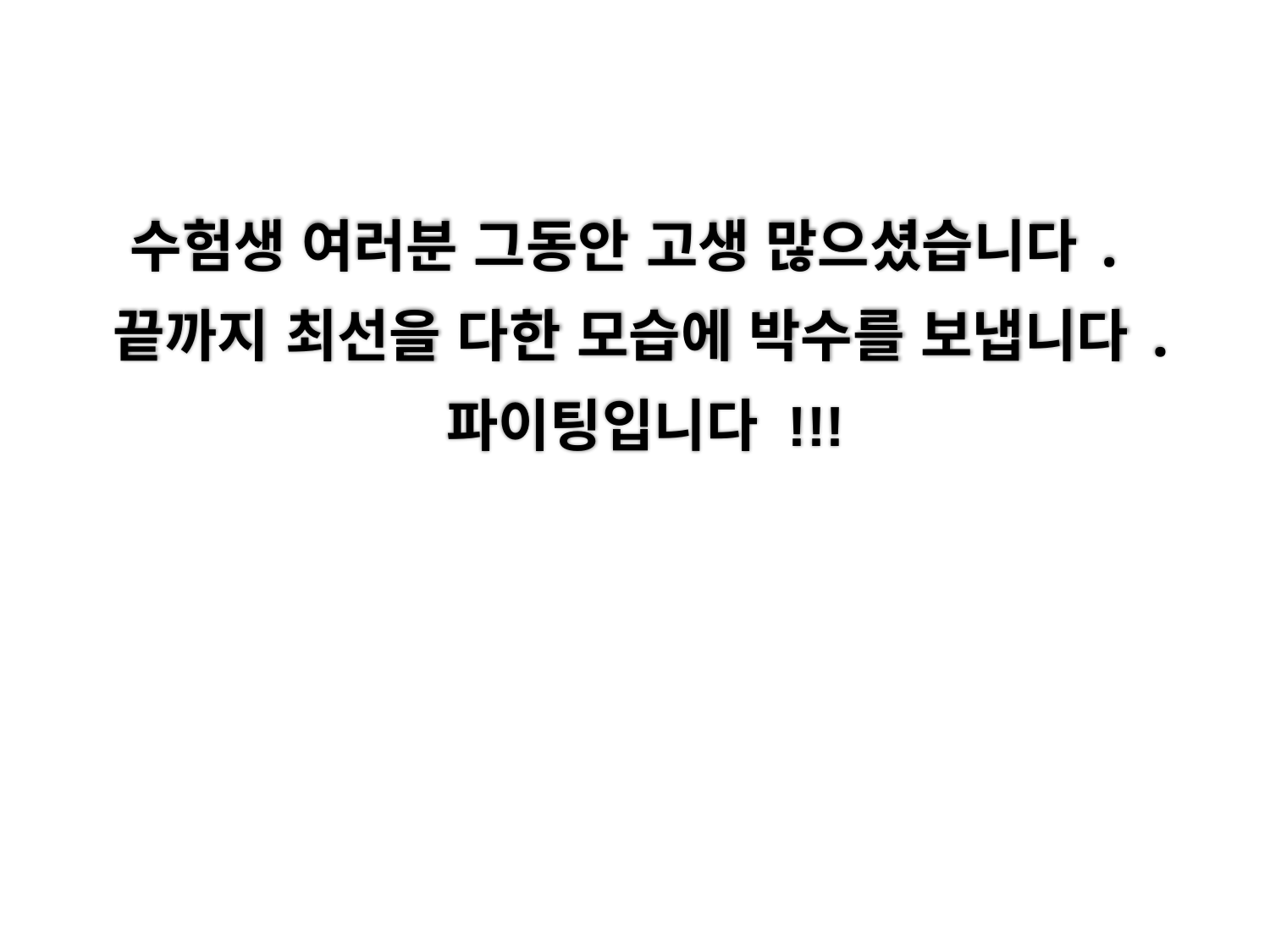

수험생 여러분 그동안 고생 많으셨습니다.
끝까지 최선을 다한 모습에 박수를 보냅니다.
파이팅입니다 !!!